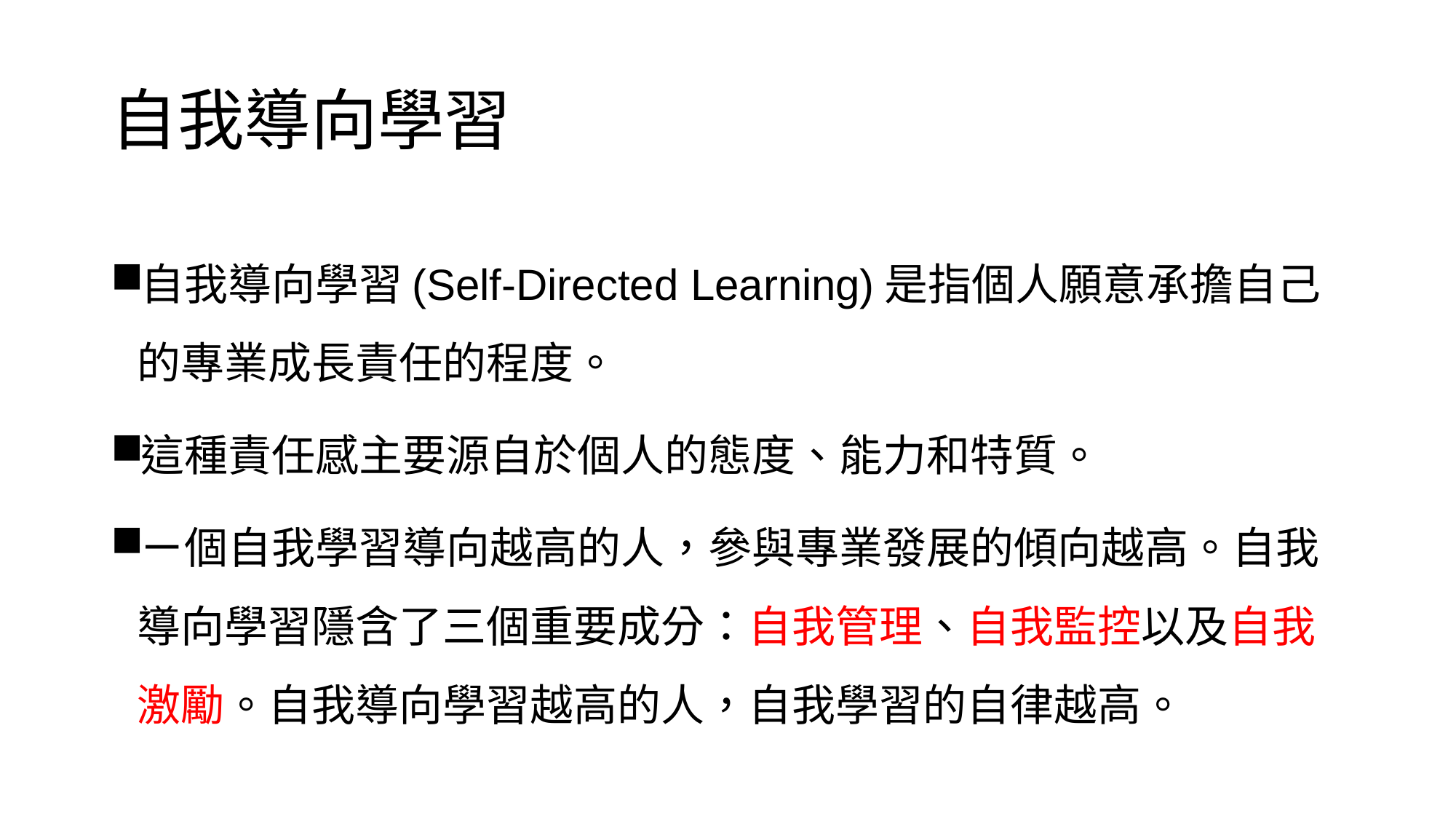

# 自我導向學習
自我導向學習(Self-Directed Learning)是指個人願意承擔自己的專業成長責任的程度。
這種責任感主要源自於個人的態度、能力和特質。
ㄧ個自我學習導向越高的人，參與專業發展的傾向越高。自我導向學習隱含了三個重要成分：自我管理、自我監控以及自我激勵。自我導向學習越高的人，自我學習的自律越高。